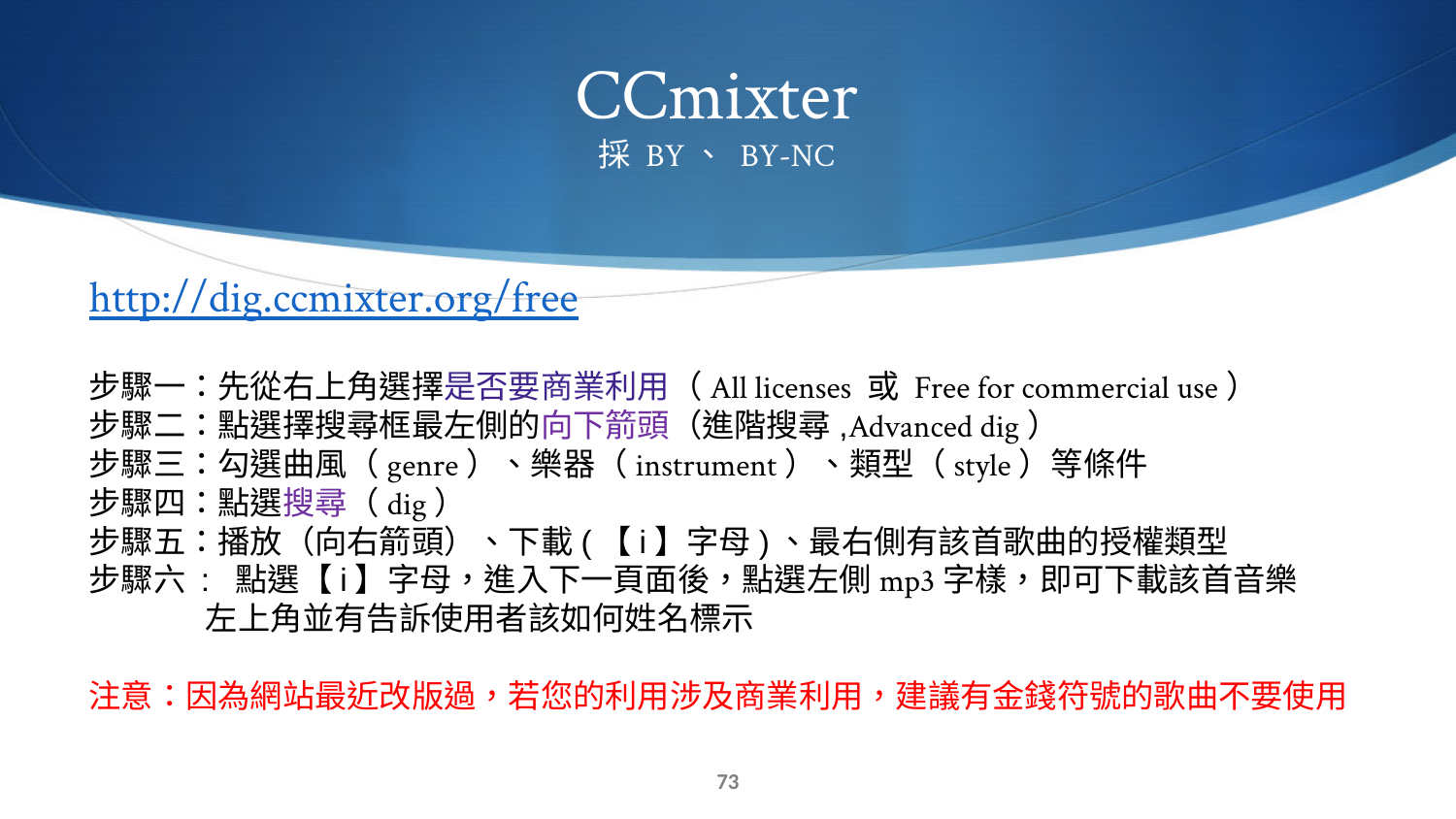

# CCmixter 採 BY、 BY-NC
http://dig.ccmixter.org/free
步驟一：先從右上角選擇是否要商業利用（All licenses 或 Free for commercial use）
步驟二：點選擇搜尋框最左側的向下箭頭（進階搜尋,Advanced dig）
步驟三：勾選曲風（genre）、樂器（instrument）、類型（style）等條件
步驟四：點選搜尋（dig）
步驟五：播放（向右箭頭）、下載(【i】字母)、最右側有該首歌曲的授權類型
步驟六 :  點選【i】字母，進入下一頁面後，點選左側mp3字樣，即可下載該首音樂
                左上角並有告訴使用者該如何姓名標示

注意：因為網站最近改版過，若您的利用涉及商業利用，建議有金錢符號的歌曲不要使用
73